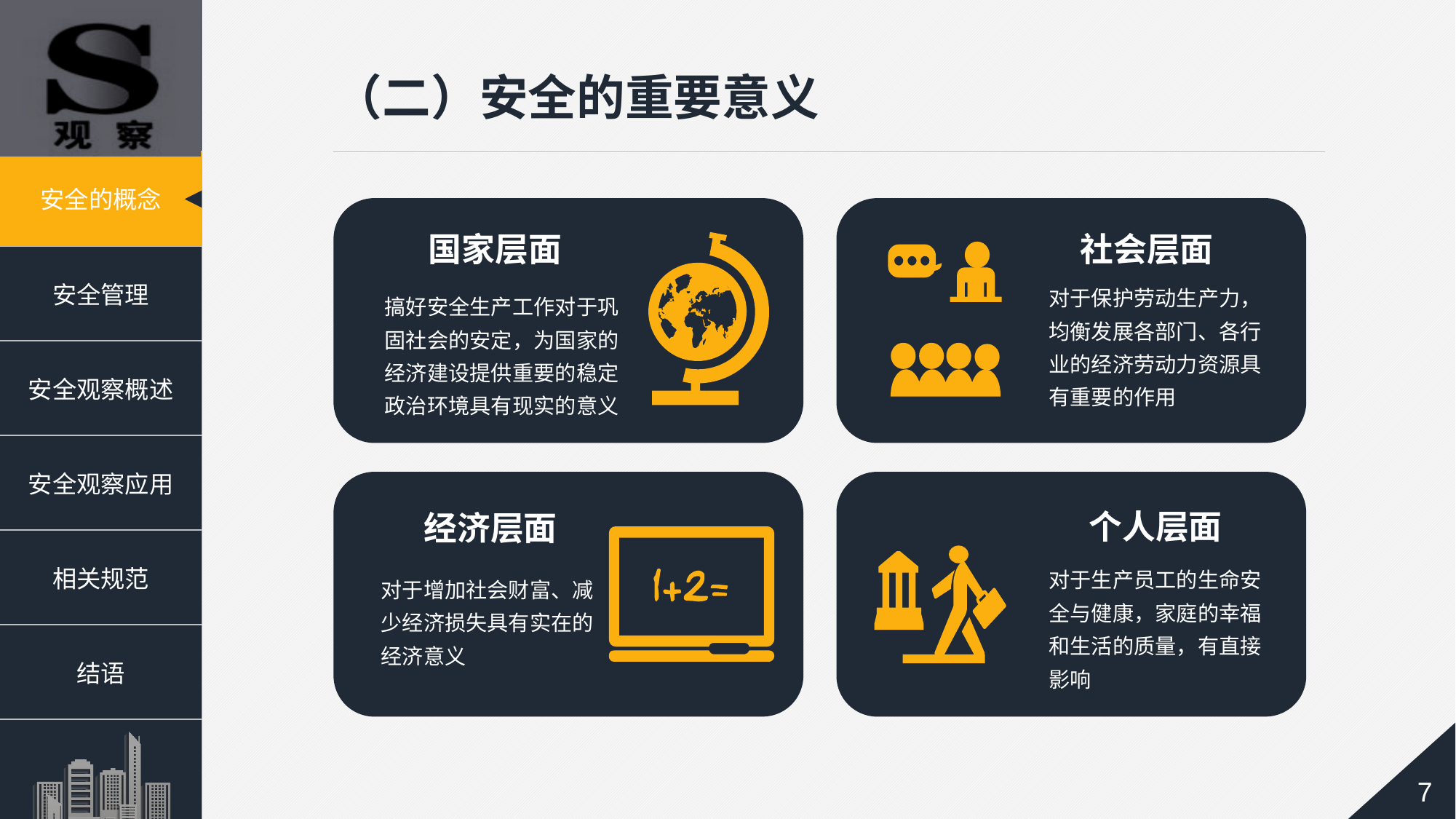

（二）安全的重要意义

社会层面
国家层面

对于保护劳动生产力，均衡发展各部门、各行业的经济劳动力资源具有重要的作用
搞好安全生产工作对于巩固社会的安定，为国家的经济建设提供重要的稳定政治环境具有现实的意义

个人层面
经济层面

对于生产员工的生命安全与健康，家庭的幸福和生活的质量，有直接影响

对于增加社会财富、减少经济损失具有实在的经济意义